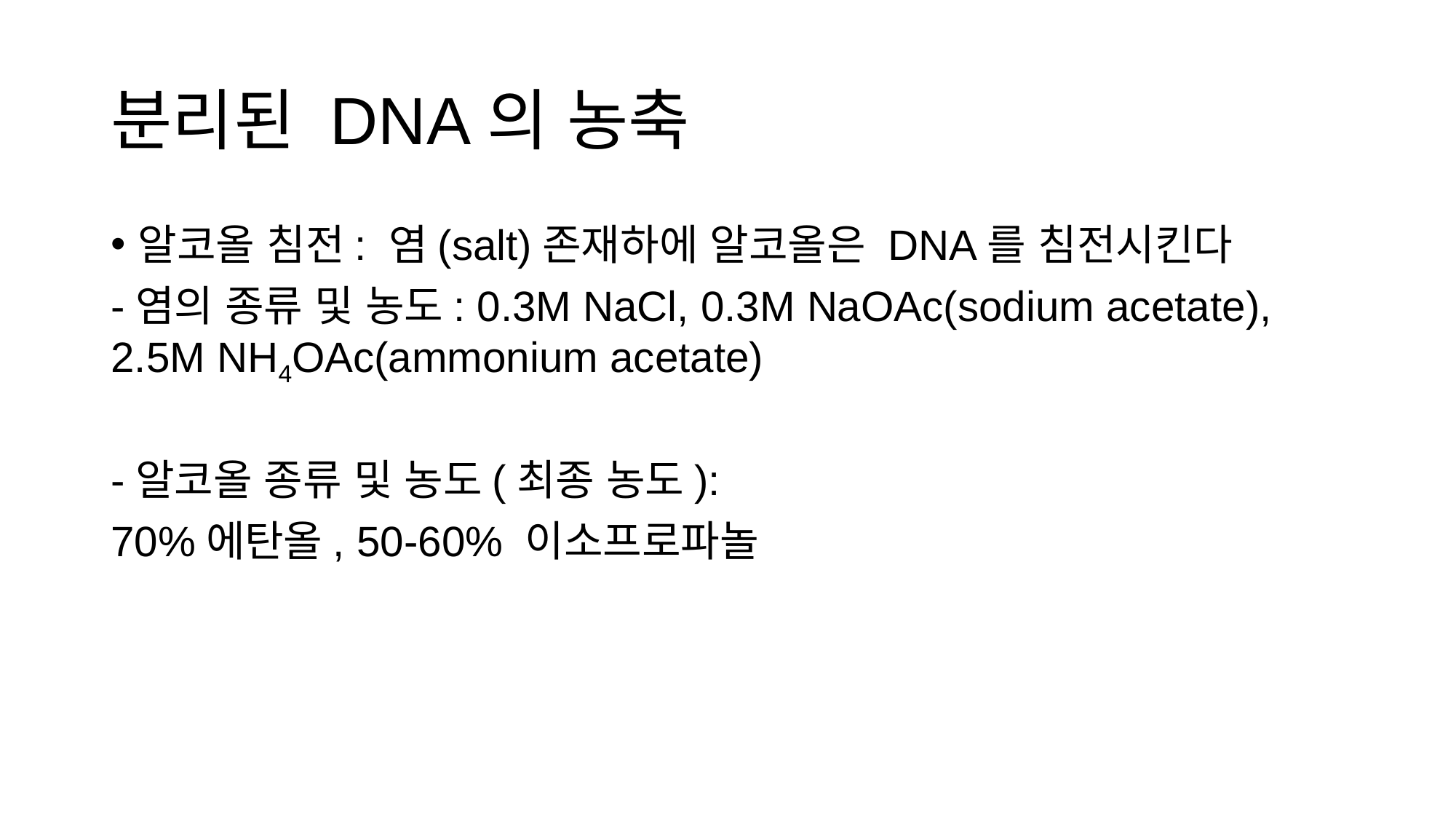

# 분리된 DNA의 농축
알코올 침전: 염(salt)존재하에 알코올은 DNA를 침전시킨다
-염의 종류 및 농도: 0.3M NaCl, 0.3M NaOAc(sodium acetate), 2.5M NH4OAc(ammonium acetate)

-알코올 종류 및 농도(최종 농도):
70%에탄올, 50-60% 이소프로파놀